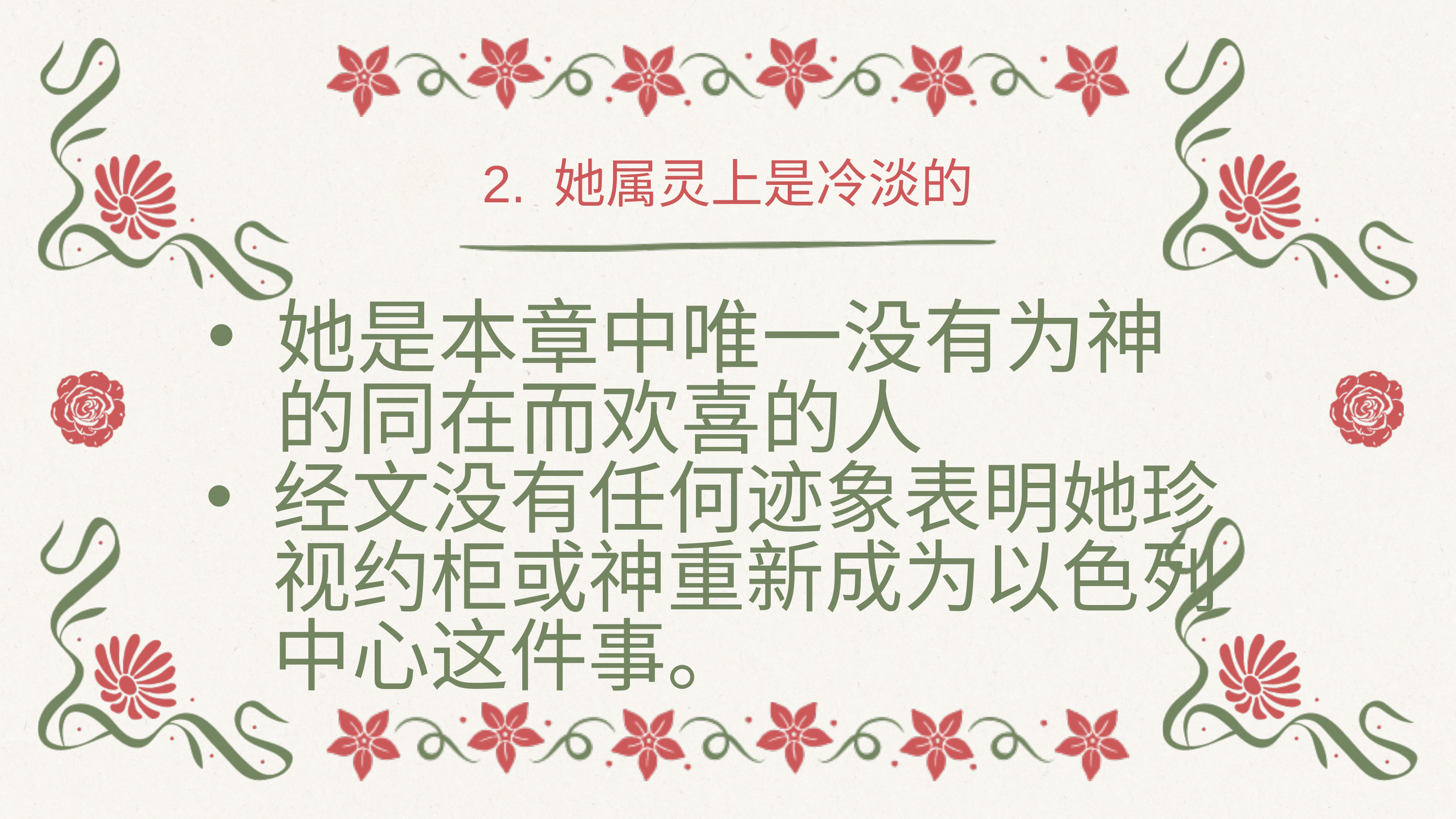

2. 她属灵上是冷淡的

她是本章中唯一没有为神的同在而欢喜的人
经文没有任何迹象表明她珍视约柜或神重新成为以色列中心这件事。